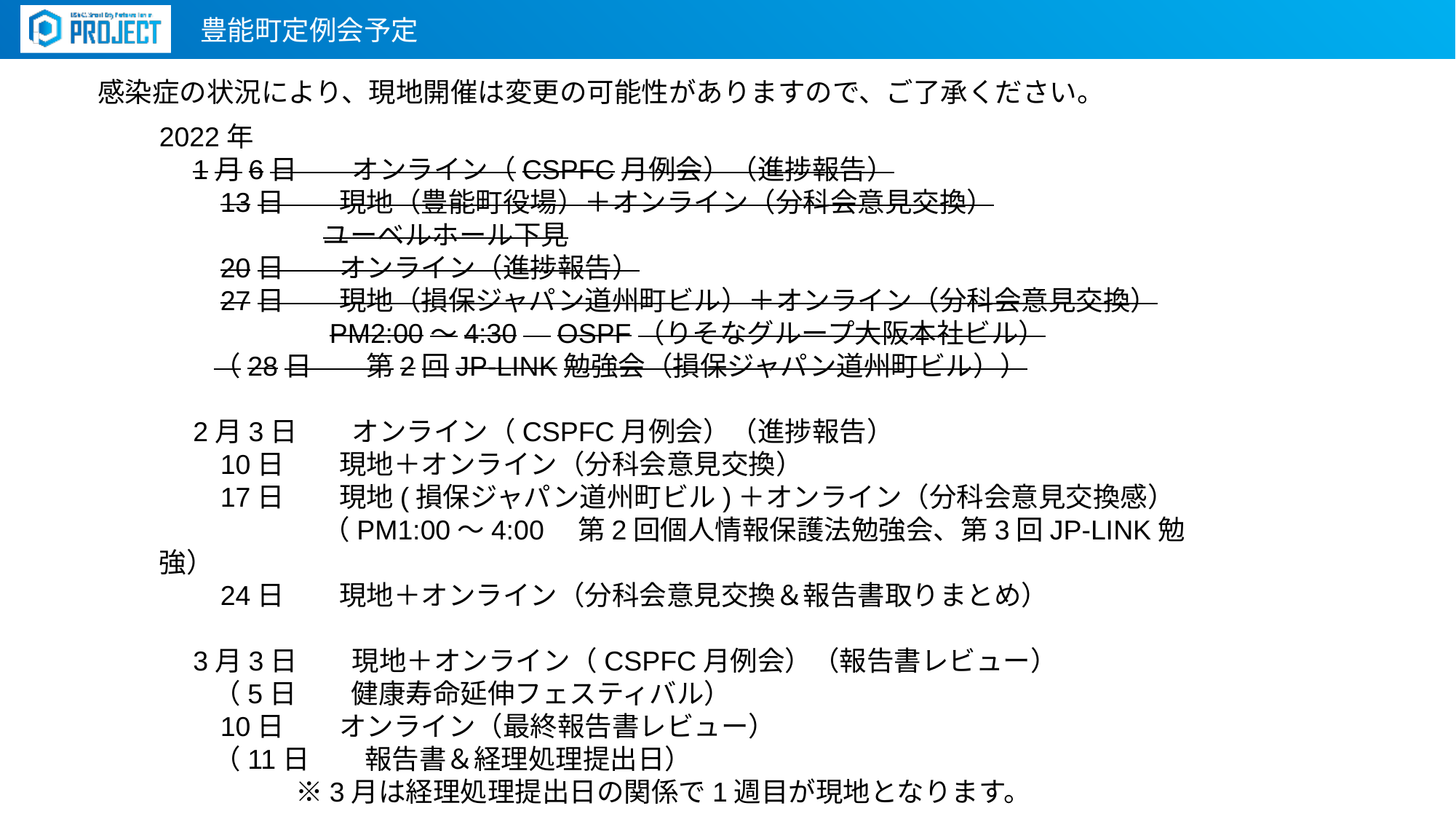

豊能町定例会予定

感染症の状況により、現地開催は変更の可能性がありますので、ご了承ください。

2022年
　1月6日　　オンライン（CSPFC月例会）（進捗報告）
　　13日　　現地（豊能町役場）＋オンライン（分科会意見交換）
　　　　　　ユーベルホール下見
　　20日　　オンライン（進捗報告）
　　27日　　現地（損保ジャパン道州町ビル）＋オンライン（分科会意見交換）
　　　　　　PM2:00～4:30　OSPF（りそなグループ大阪本社ビル）
　　（28日　　第2回JP-LINK勉強会（損保ジャパン道州町ビル））

　2月3日　　オンライン（CSPFC月例会）（進捗報告）
　　10日　　現地＋オンライン（分科会意見交換）
　　17日　　現地(損保ジャパン道州町ビル)＋オンライン（分科会意見交換感）
　　　　　　（PM1:00～4:00　第2回個人情報保護法勉強会、第3回JP-LINK勉強）
　　24日　　現地＋オンライン（分科会意見交換＆報告書取りまとめ）

　3月3日　　現地＋オンライン（CSPFC月例会）（報告書レビュー）
　　（5日　　健康寿命延伸フェスティバル）
　　10日　　オンライン（最終報告書レビュー）
　　（11日　　報告書＆経理処理提出日）
　　　　　※3月は経理処理提出日の関係で1週目が現地となります。